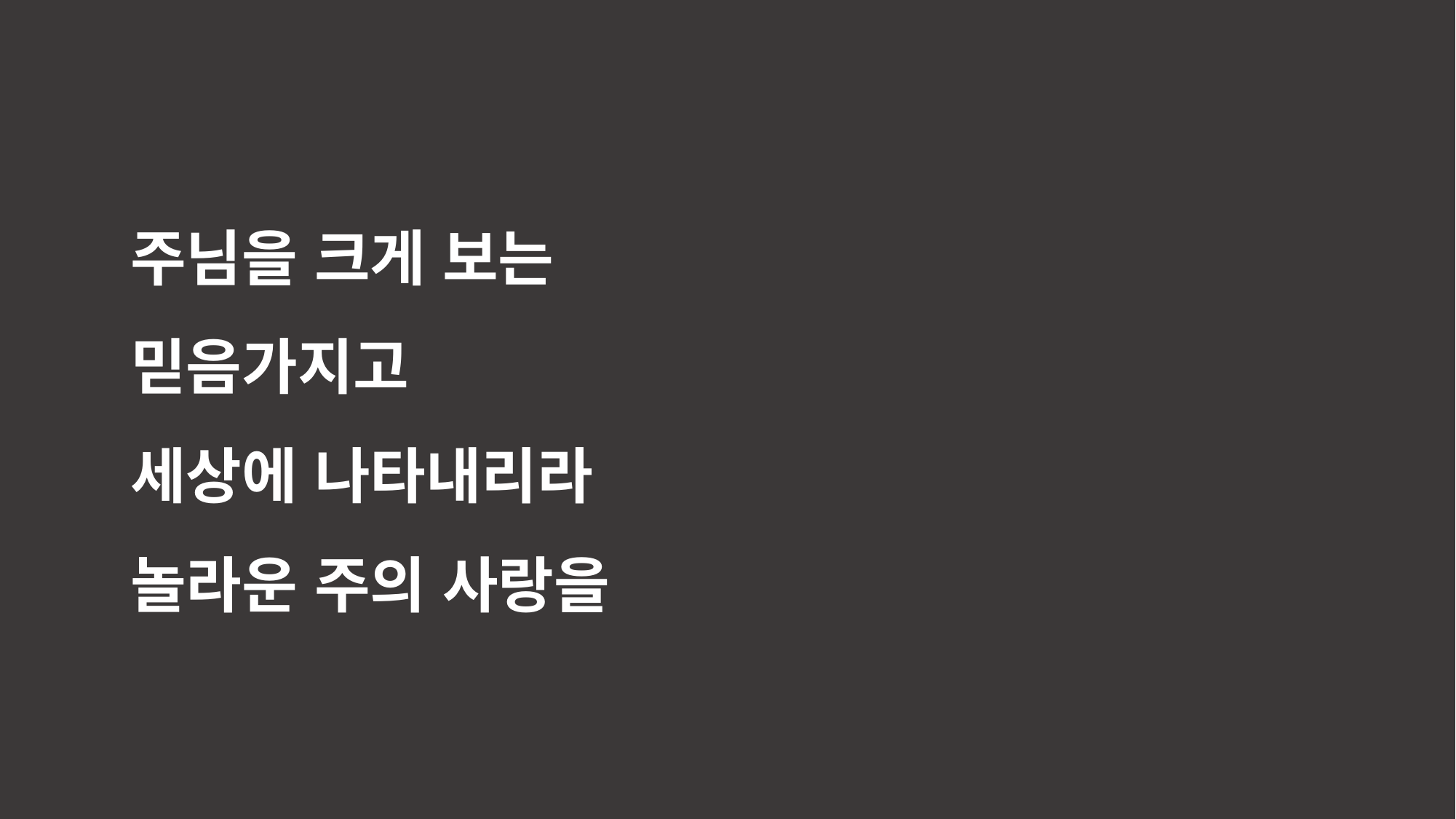

주님을 크게 보는
믿음가지고
세상에 나타내리라
놀라운 주의 사랑을